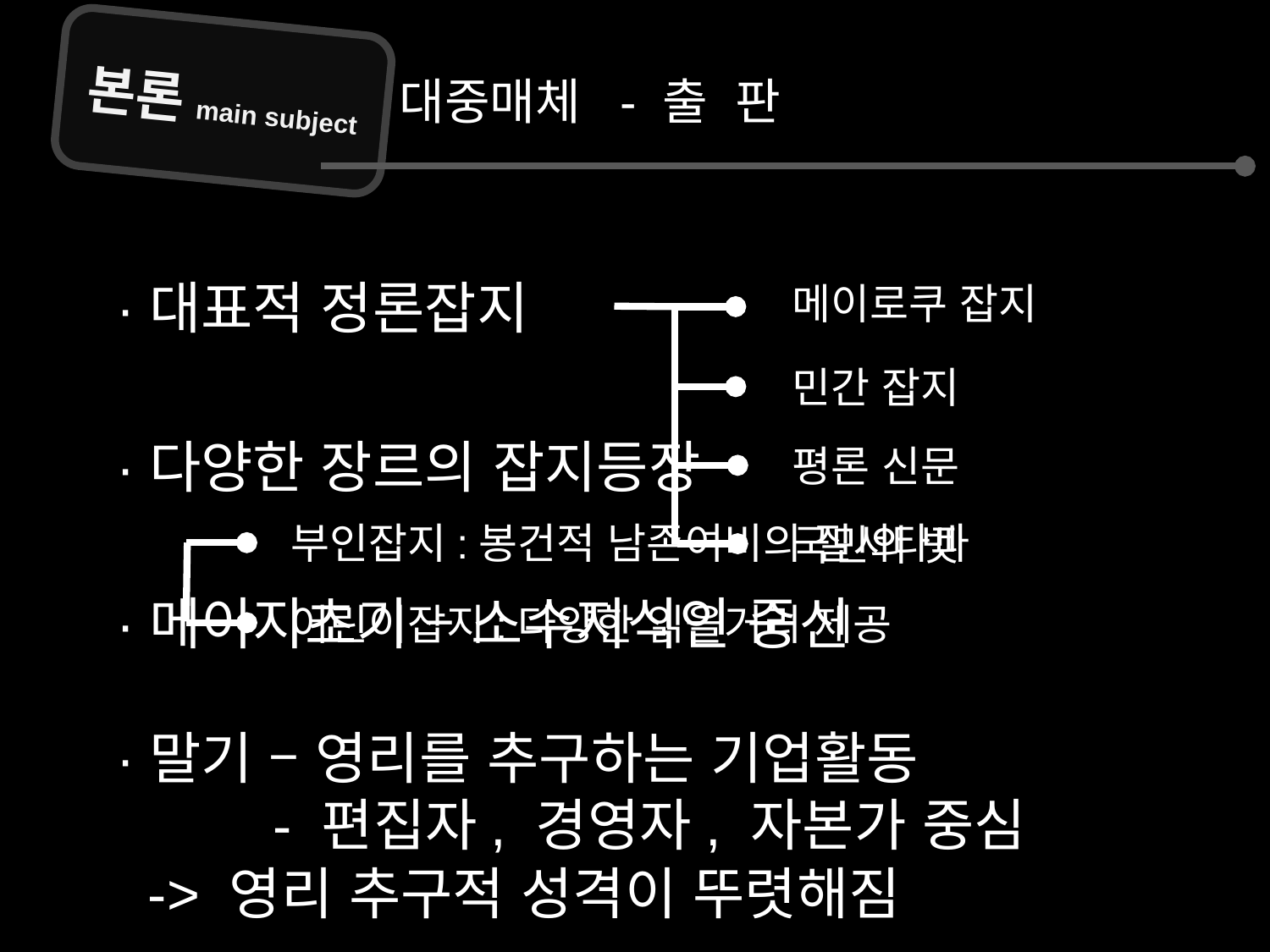

본론main subject
대중매체  - 출  판
·대표적 정론잡지
메이로쿠 잡지
민간 잡지
·다양한 장르의 잡지등장
평론 신문
부인잡지:봉건적 남존여비의 질서타파
국민의 벗
·메이지초기 – 소수지식인 중신
어린이잡지:다양한 읽을거리 제공
·말기 – 영리를 추구하는 기업활동
          - 편집자, 경영자, 자본가 중심
  -> 영리 추구적 성격이 뚜렷해짐